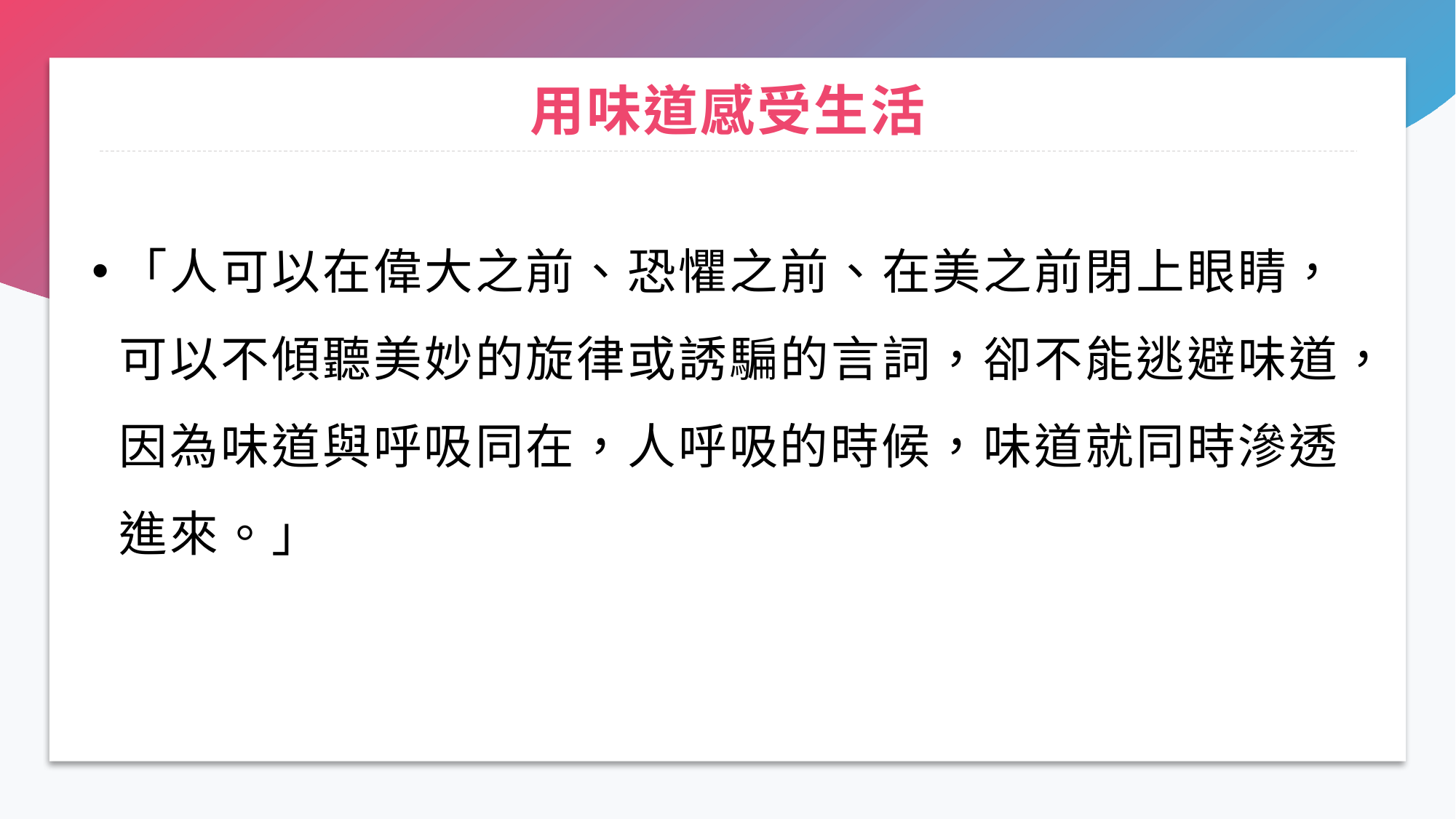

# 用味道感受生活
「人可以在偉大之前、恐懼之前、在美之前閉上眼睛，可以不傾聽美妙的旋律或誘騙的言詞，卻不能逃避味道，因為味道與呼吸同在，人呼吸的時候，味道就同時滲透進來。」